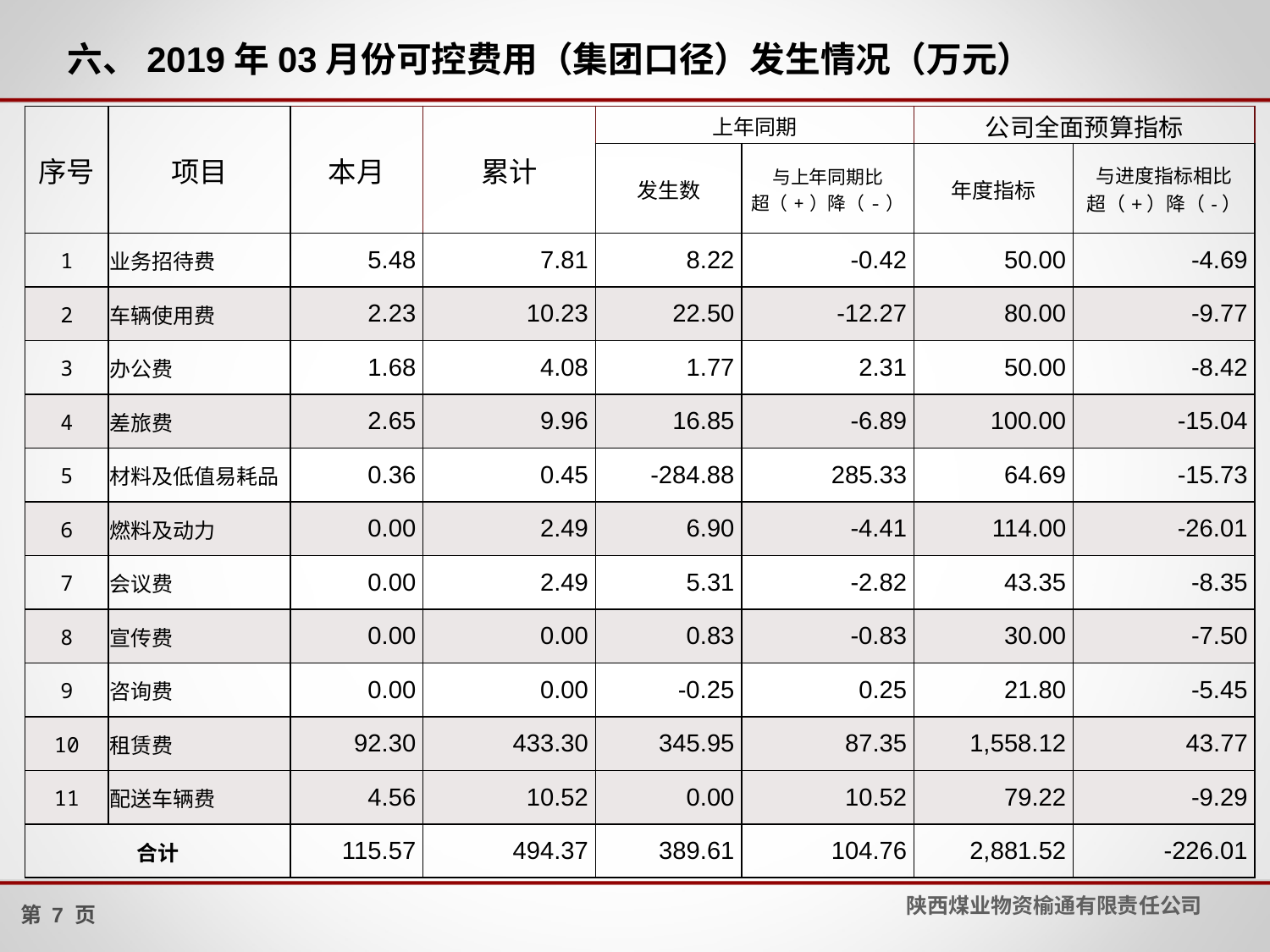

# 六、2019年03月份可控费用（集团口径）发生情况（万元）
| 序号 | 项目 | 本月 | 累计 | 上年同期 |  | 公司全面预算指标 |  |
| --- | --- | --- | --- | --- | --- | --- | --- |
|  |  |  |  | 发生数 | 与上年同期比 超（+）降（-） | 年度指标 | 与进度指标相比 超（+）降（-） |
| 1 | 业务招待费 | 5.48 | 7.81 | 8.22 | -0.42 | 50.00 | -4.69 |
| 2 | 车辆使用费 | 2.23 | 10.23 | 22.50 | -12.27 | 80.00 | -9.77 |
| 3 | 办公费 | 1.68 | 4.08 | 1.77 | 2.31 | 50.00 | -8.42 |
| 4 | 差旅费 | 2.65 | 9.96 | 16.85 | -6.89 | 100.00 | -15.04 |
| 5 | 材料及低值易耗品 | 0.36 | 0.45 | -284.88 | 285.33 | 64.69 | -15.73 |
| 6 | 燃料及动力 | 0.00 | 2.49 | 6.90 | -4.41 | 114.00 | -26.01 |
| 7 | 会议费 | 0.00 | 2.49 | 5.31 | -2.82 | 43.35 | -8.35 |
| 8 | 宣传费 | 0.00 | 0.00 | 0.83 | -0.83 | 30.00 | -7.50 |
| 9 | 咨询费 | 0.00 | 0.00 | -0.25 | 0.25 | 21.80 | -5.45 |
| 10 | 租赁费 | 92.30 | 433.30 | 345.95 | 87.35 | 1,558.12 | 43.77 |
| 11 | 配送车辆费 | 4.56 | 10.52 | 0.00 | 10.52 | 79.22 | -9.29 |
| 合计 |  | 115.57 | 494.37 | 389.61 | 104.76 | 2,881.52 | -226.01 |